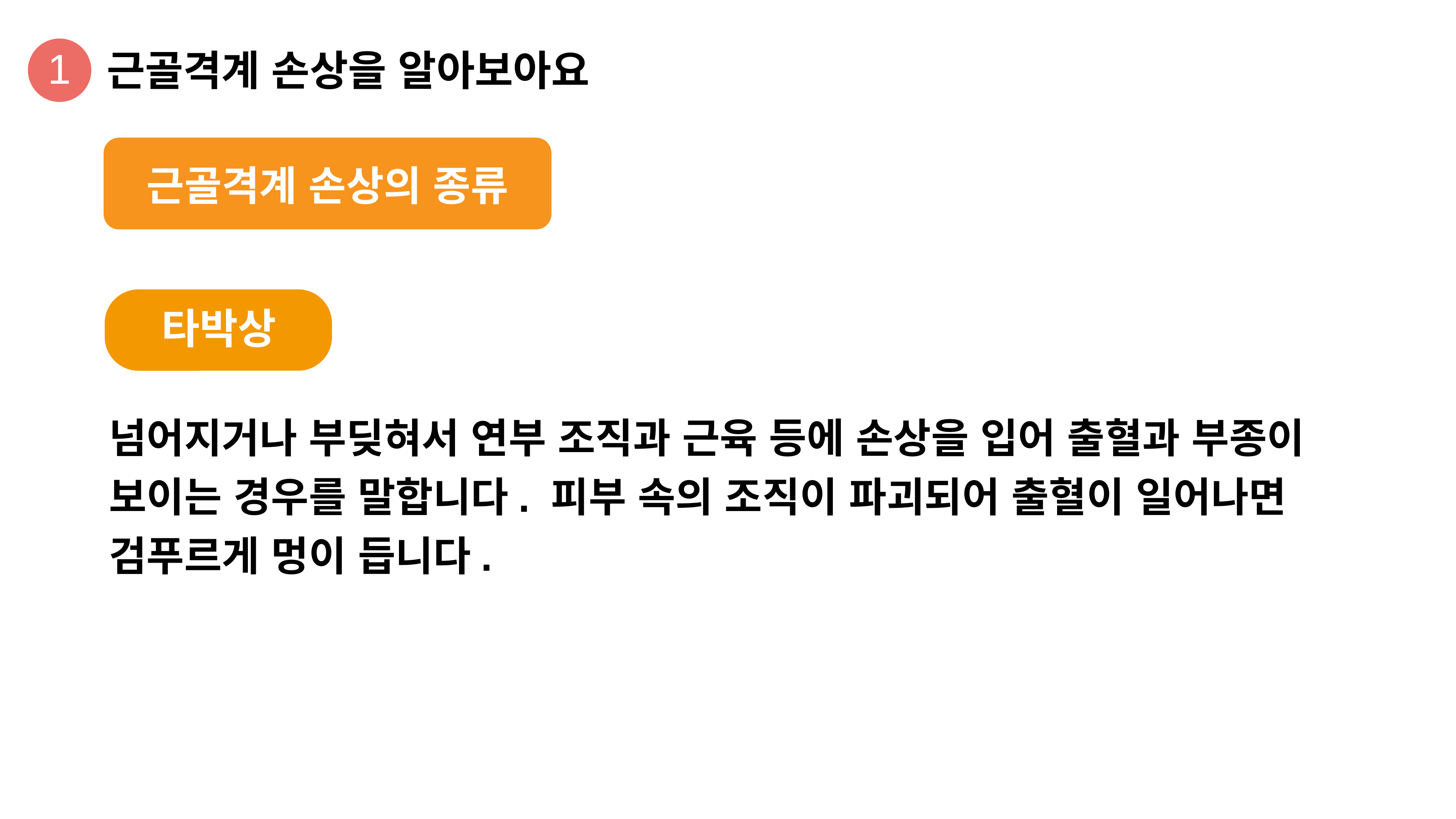

1
근골격계 손상을 알아보아요

근골격계 손상의 종류

타박상
넘어지거나 부딪혀서 연부 조직과 근육 등에 손상을 입어 출혈과 부종이 보이는 경우를 말합니다. 피부 속의 조직이 파괴되어 출혈이 일어나면 검푸르게 멍이 듭니다.